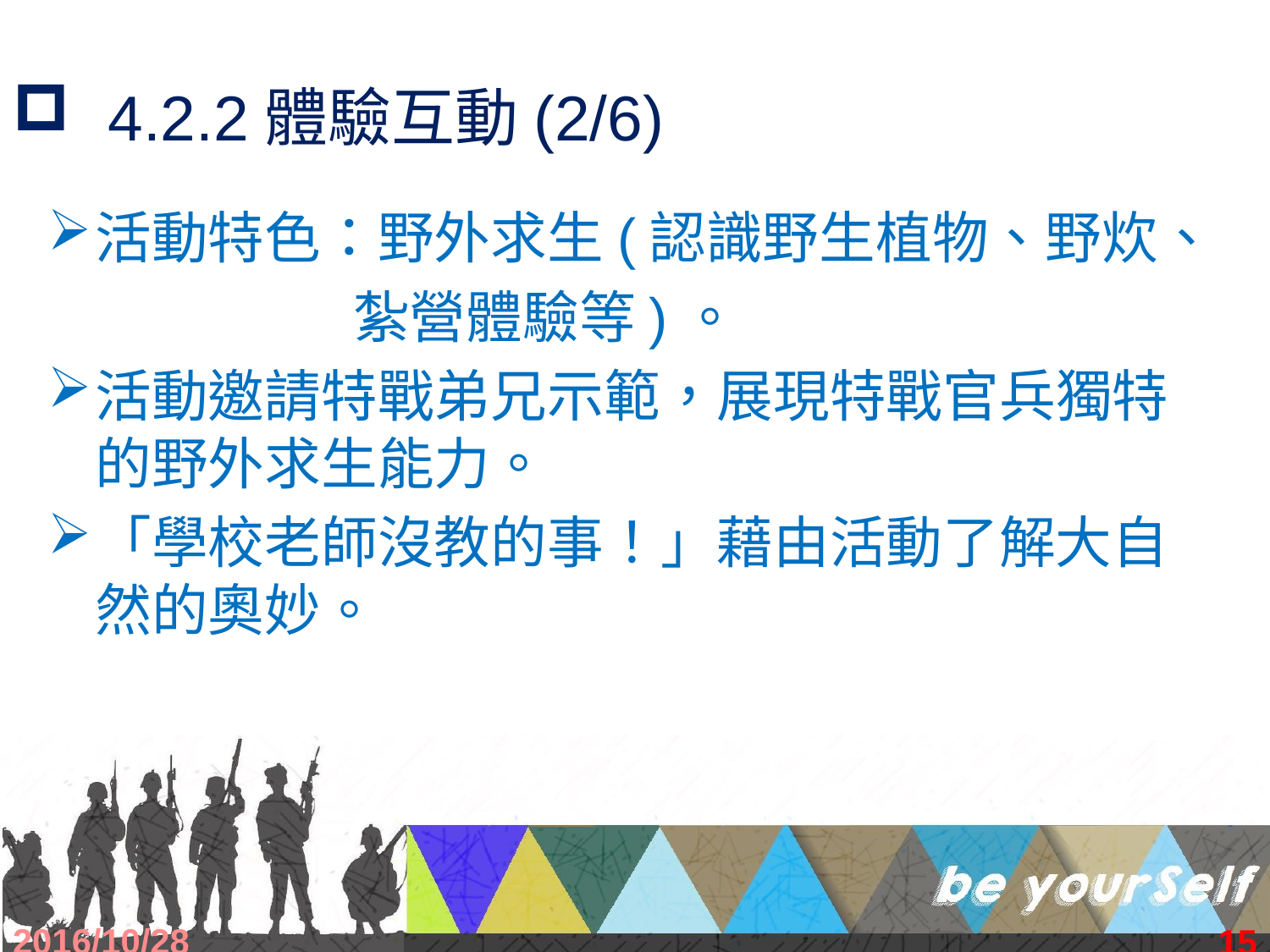

# 4.2.2體驗互動(2/6)
活動特色：野外求生(認識野生植物、野炊、
                       紮營體驗等)。
活動邀請特戰弟兄示範，展現特戰官兵獨特的野外求生能力。
「學校老師沒教的事！」藉由活動了解大自然的奧妙。

2016/10/28
15